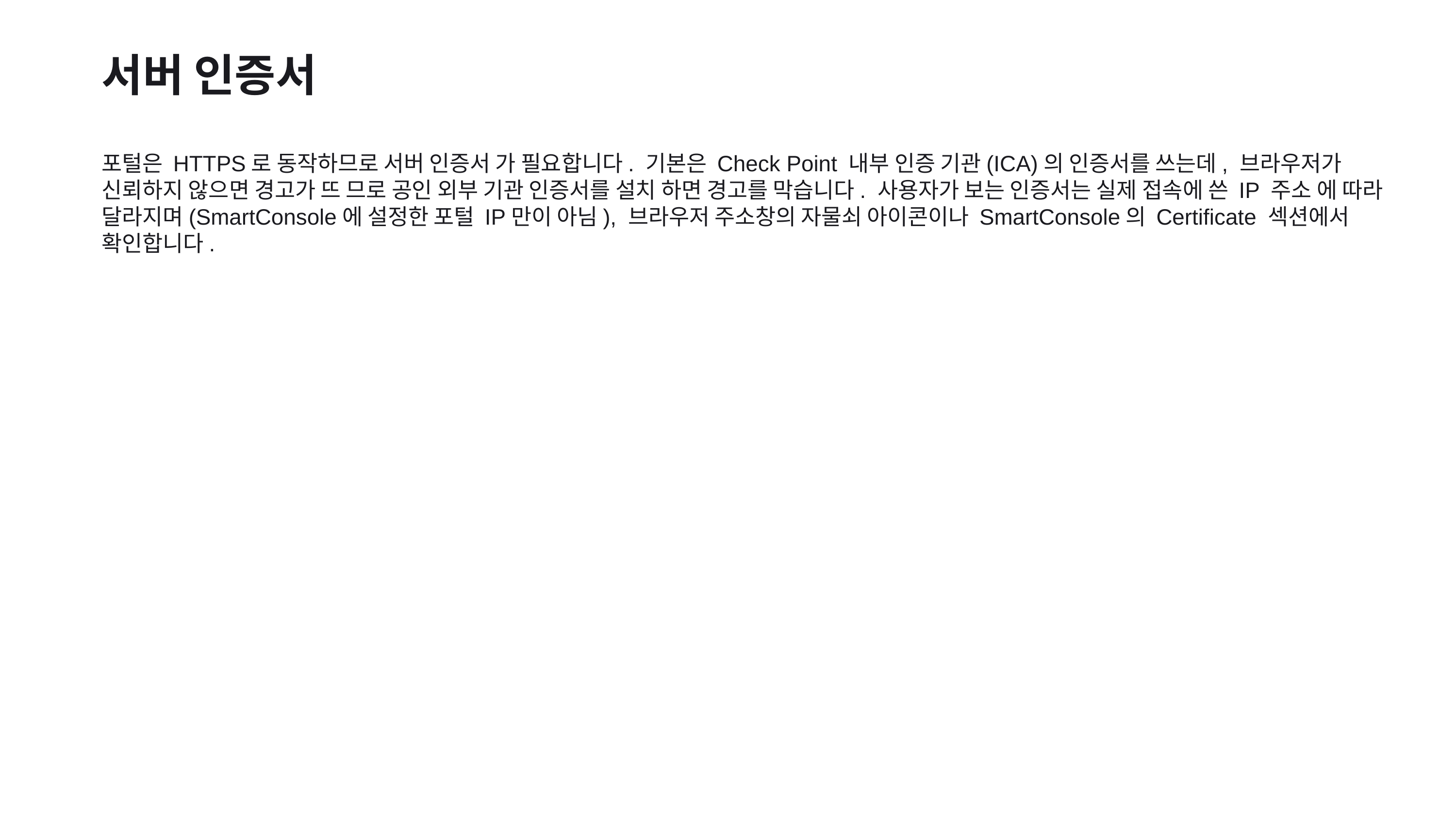

서버 인증서
포털은 HTTPS로 동작하므로 서버 인증서 가 필요합니다. 기본은 Check Point 내부 인증 기관(ICA)의 인증서를 쓰는데, 브라우저가 신뢰하지 않으면 경고가 뜨 므로 공인 외부 기관 인증서를 설치 하면 경고를 막습니다. 사용자가 보는 인증서는 실제 접속에 쓴 IP 주소 에 따라 달라지며(SmartConsole에 설정한 포털 IP만이 아님), 브라우저 주소창의 자물쇠 아이콘이나 SmartConsole의 Certificate 섹션에서 확인합니다.